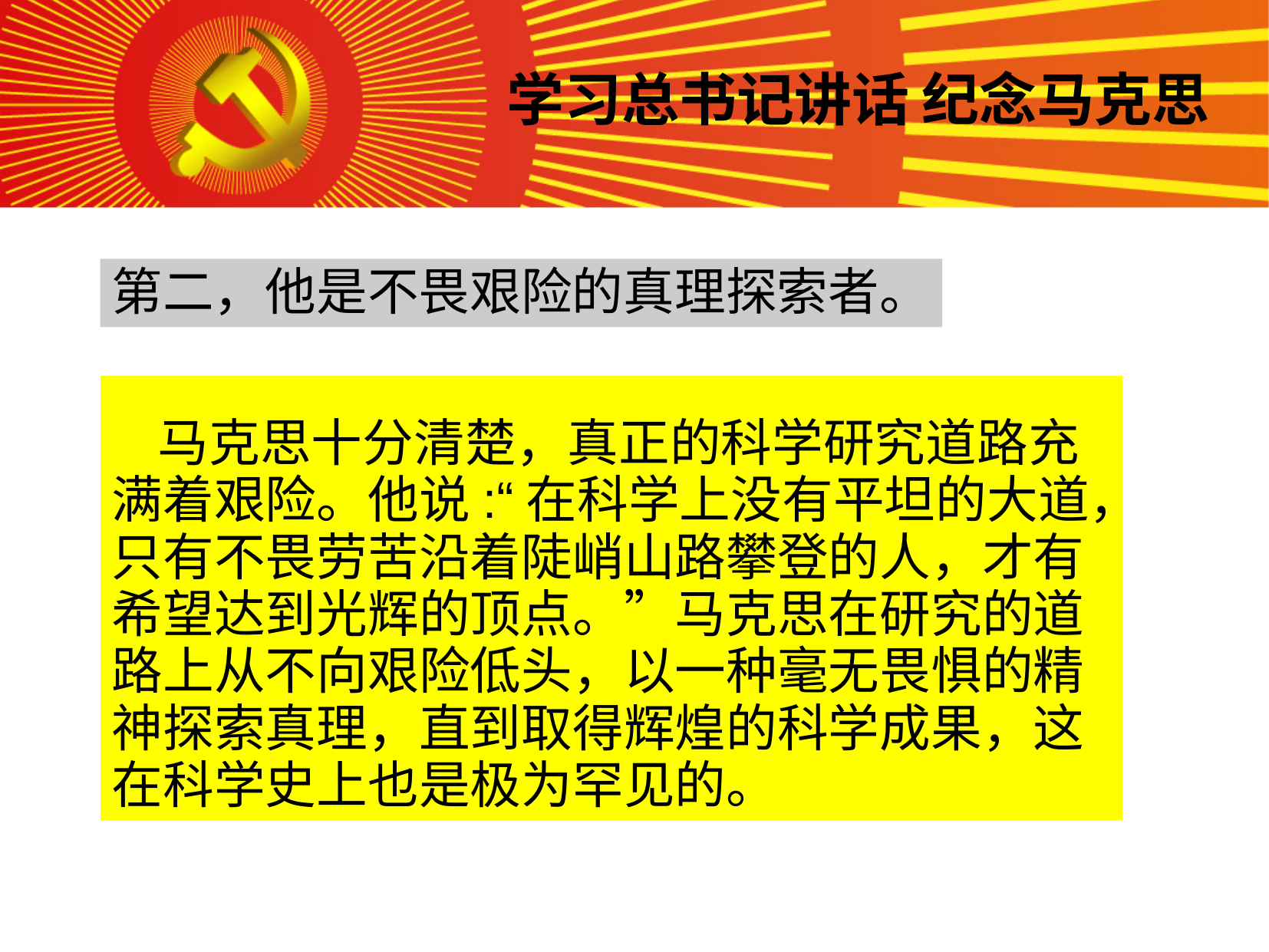

学习总书记讲话 纪念马克思
第二，他是不畏艰险的真理探索者。

      马克思十分清楚，真正的科学研究道路充满着艰险。他说:“在科学上没有平坦的大道，只有不畏劳苦沿着陡峭山路攀登的人，才有希望达到光辉的顶点。”马克思在研究的道路上从不向艰险低头，以一种毫无畏惧的精神探索真理，直到取得辉煌的科学成果，这在科学史上也是极为罕见的。